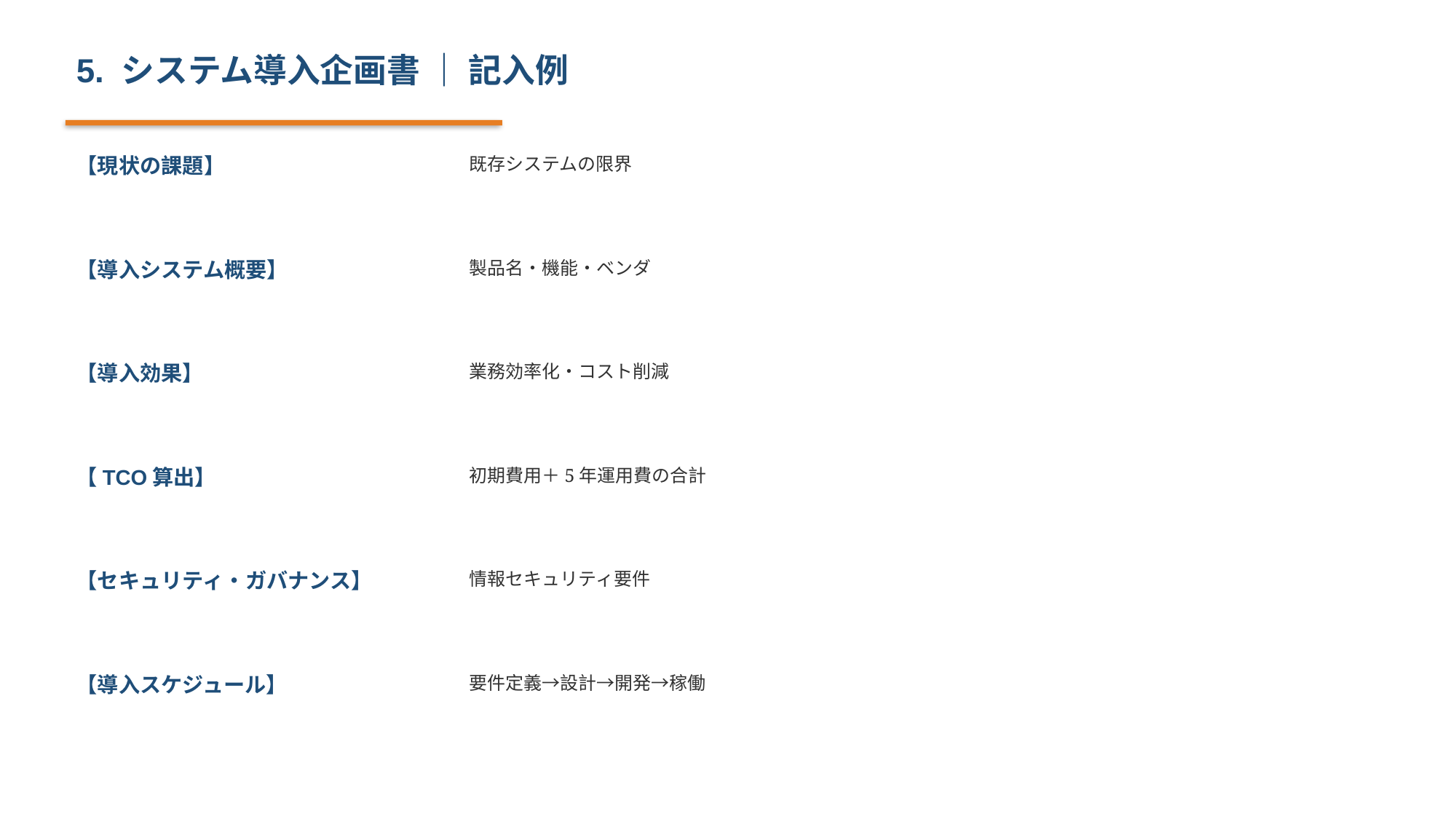

5. システム導入企画書 ｜ 記入例

【現状の課題】
既存システムの限界
【導入システム概要】
製品名・機能・ベンダ
【導入効果】
業務効率化・コスト削減
【TCO算出】
初期費用＋5年運用費の合計
【セキュリティ・ガバナンス】
情報セキュリティ要件
【導入スケジュール】
要件定義→設計→開発→稼働